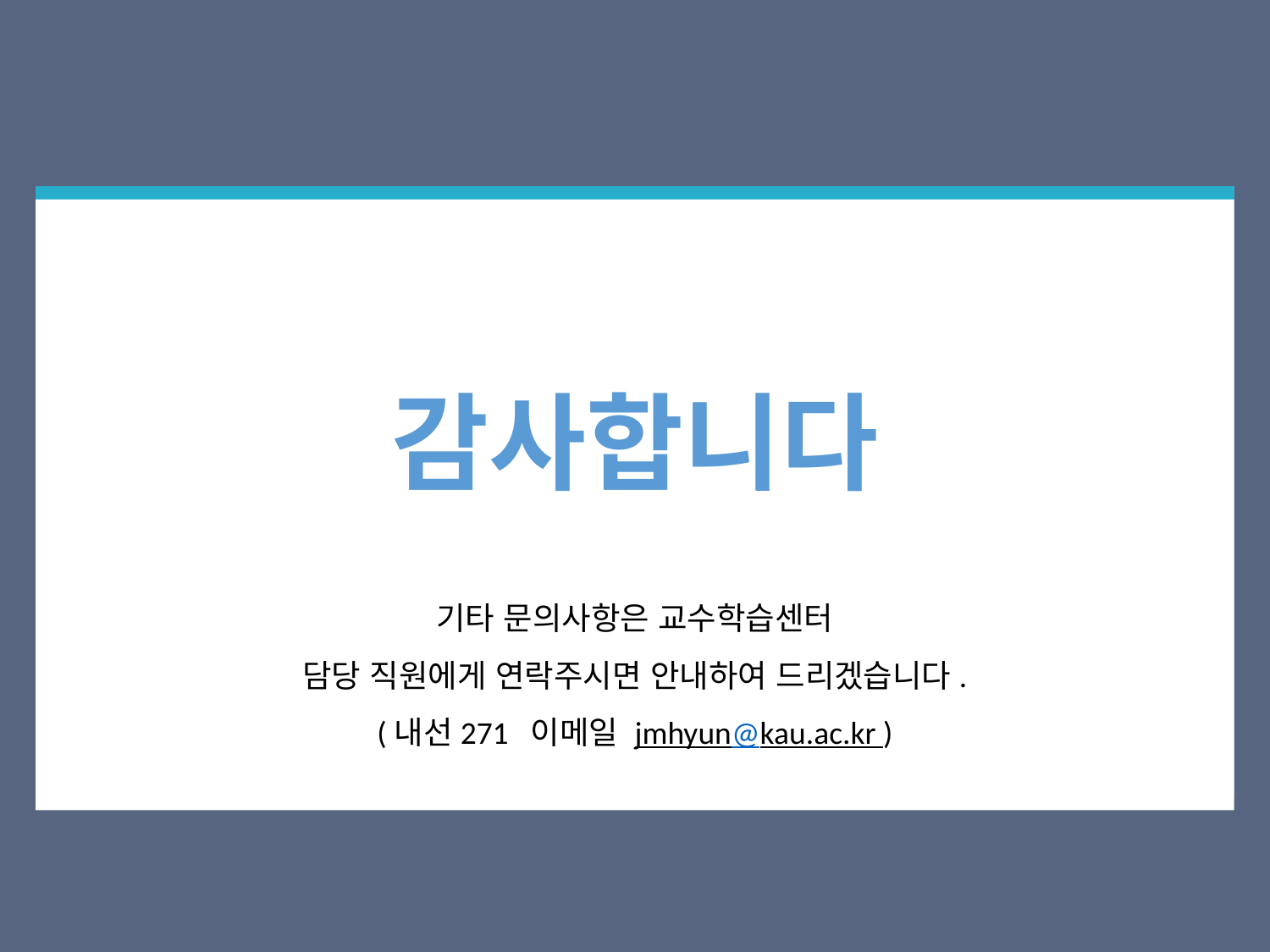

감사합니다
기타 문의사항은 교수학습센터
담당 직원에게 연락주시면 안내하여 드리겠습니다.
(내선271  이메일 jmhyun@kau.ac.kr )